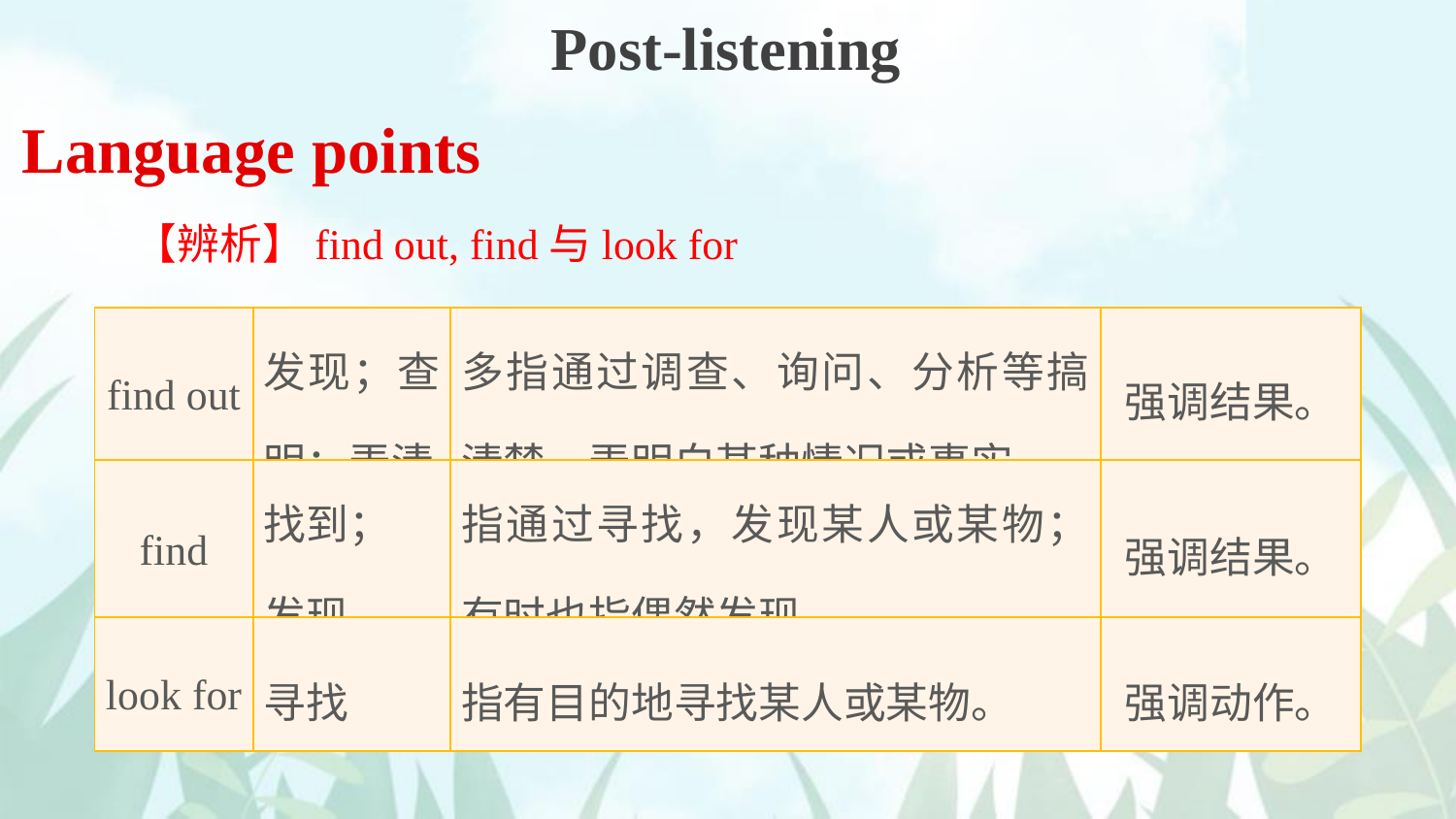

Post-listening
Language points
【辨析】find out, find与look for
| find out | 发现；查明；弄清 | 多指通过调查、询问、分析等搞清楚、弄明白某种情况或事实。 | 强调结果。 |
| --- | --- | --- | --- |
| find | 找到； 发现 | 指通过寻找，发现某人或某物；有时也指偶然发现。 | 强调结果。 |
| look for | 寻找 | 指有目的地寻找某人或某物。 | 强调动作。 |